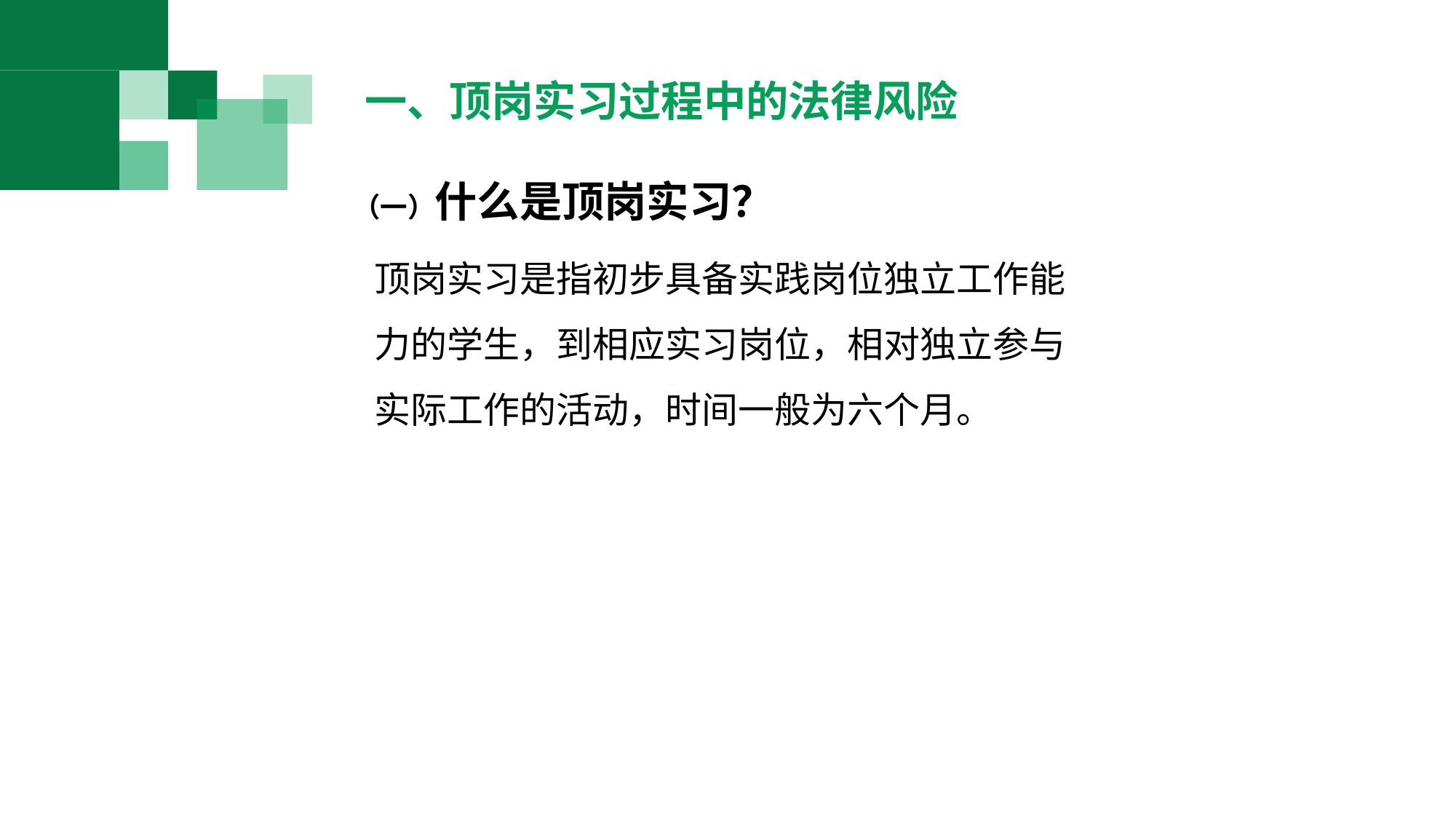

一、顶岗实习过程中的法律风险

（一）什么是顶岗实习？
顶岗实习是指初步具备实践岗位独立工作能力的学生，到相应实习岗位，相对独立参与实际工作的活动，时间一般为六个月。